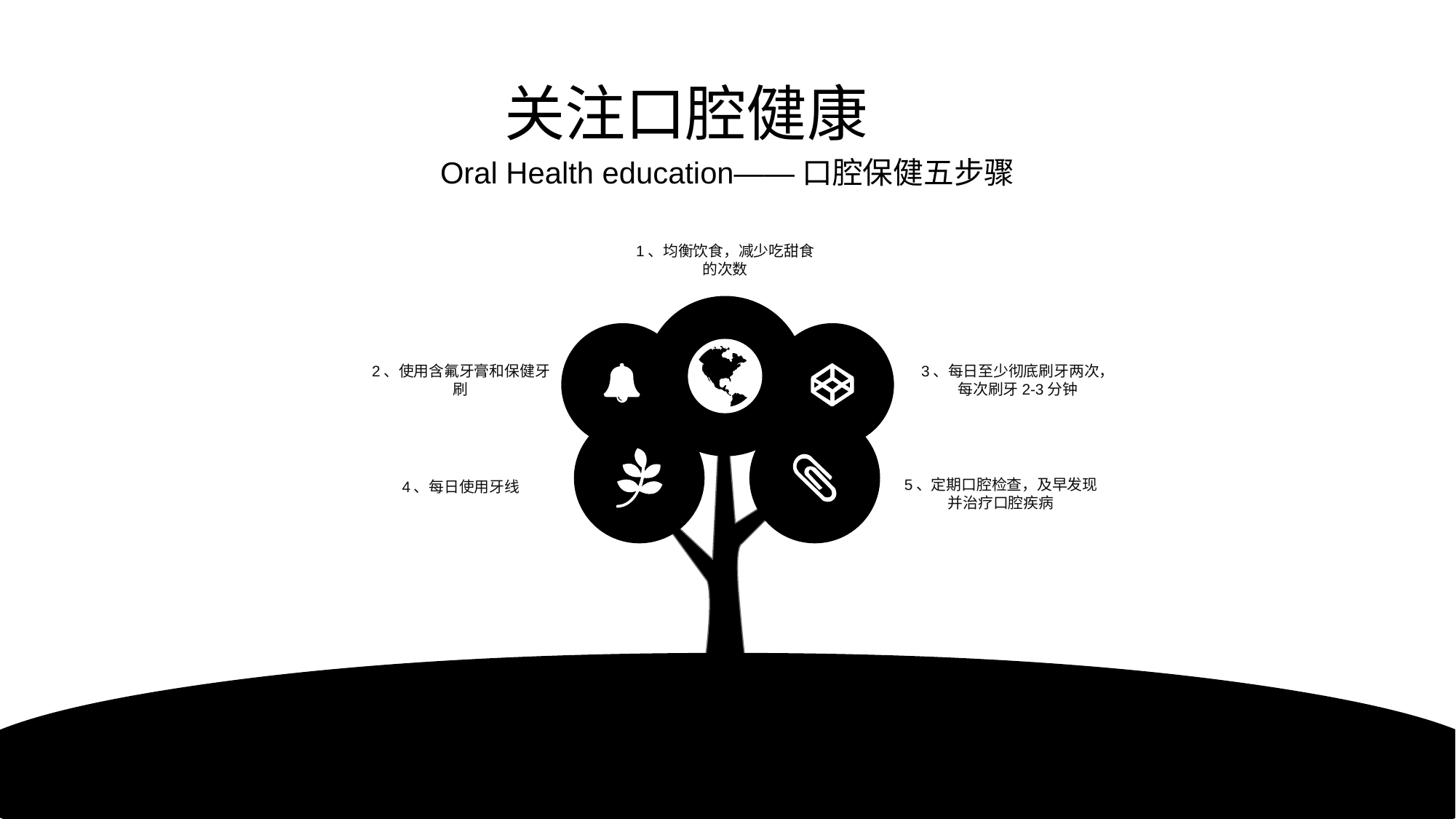

关注口腔健康
Oral Health education——口腔保健五步骤
1、均衡饮食，减少吃甜食的次数

2、使用含氟牙膏和保健牙刷
3、每日至少彻底刷牙两次，每次刷牙2-3分钟

5、定期口腔检查，及早发现并治疗口腔疾病
4、每日使用牙线